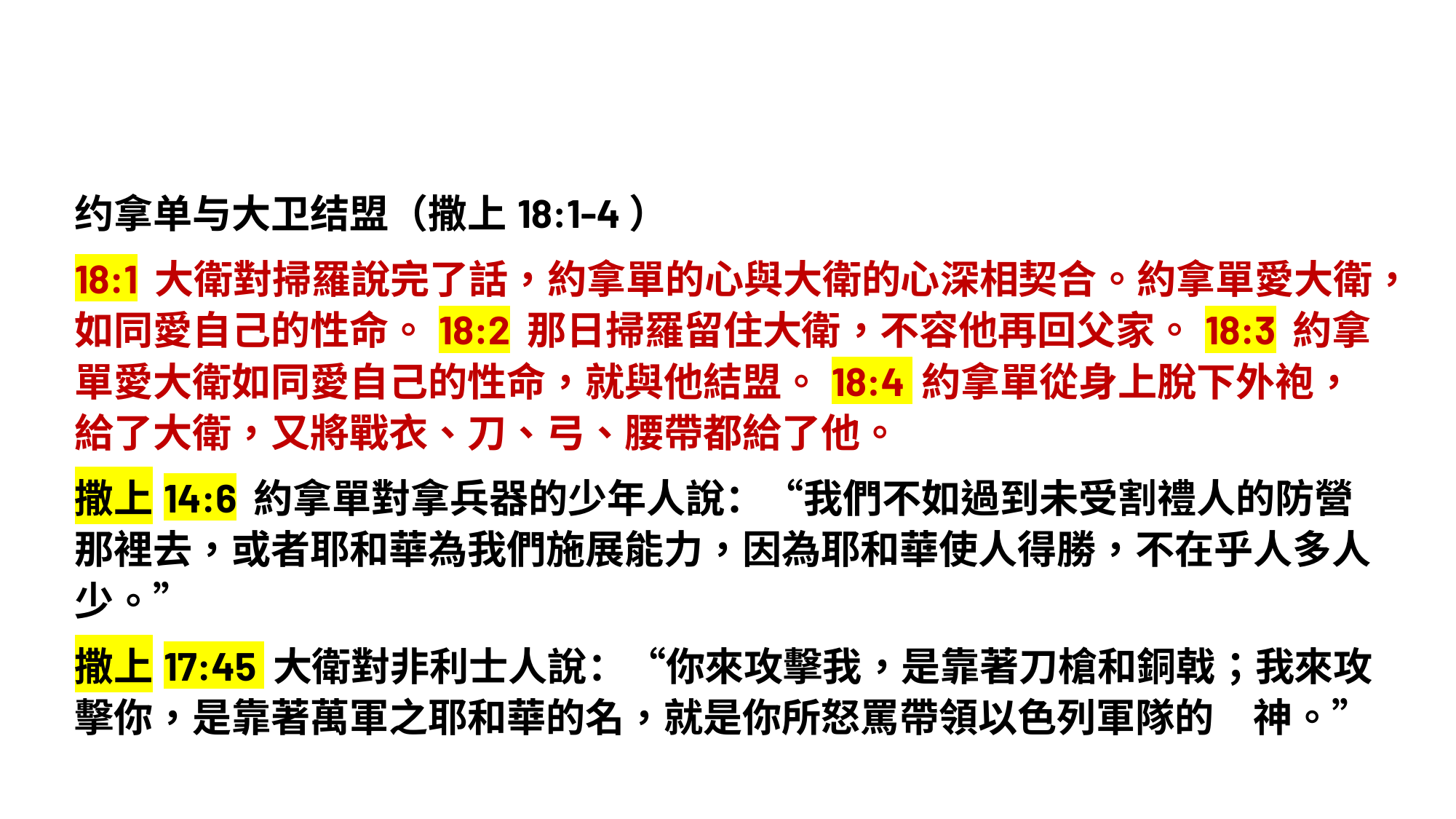

约拿单与大卫结盟（撒上18:1-4）
18:1 大衛對掃羅說完了話，約拿單的心與大衛的心深相契合。約拿單愛大衛，如同愛自己的性命。18:2 那日掃羅留住大衛，不容他再回父家。18:3 約拿單愛大衛如同愛自己的性命，就與他結盟。18:4 約拿單從身上脫下外袍，給了大衛，又將戰衣、刀、弓、腰帶都給了他。
撒上14:6 約拿單對拿兵器的少年人說：“我們不如過到未受割禮人的防營那裡去，或者耶和華為我們施展能力，因為耶和華使人得勝，不在乎人多人少。”
撒上17:45 大衛對非利士人說：“你來攻擊我，是靠著刀槍和銅戟；我來攻擊你，是靠著萬軍之耶和華的名，就是你所怒罵帶領以色列軍隊的　神。”